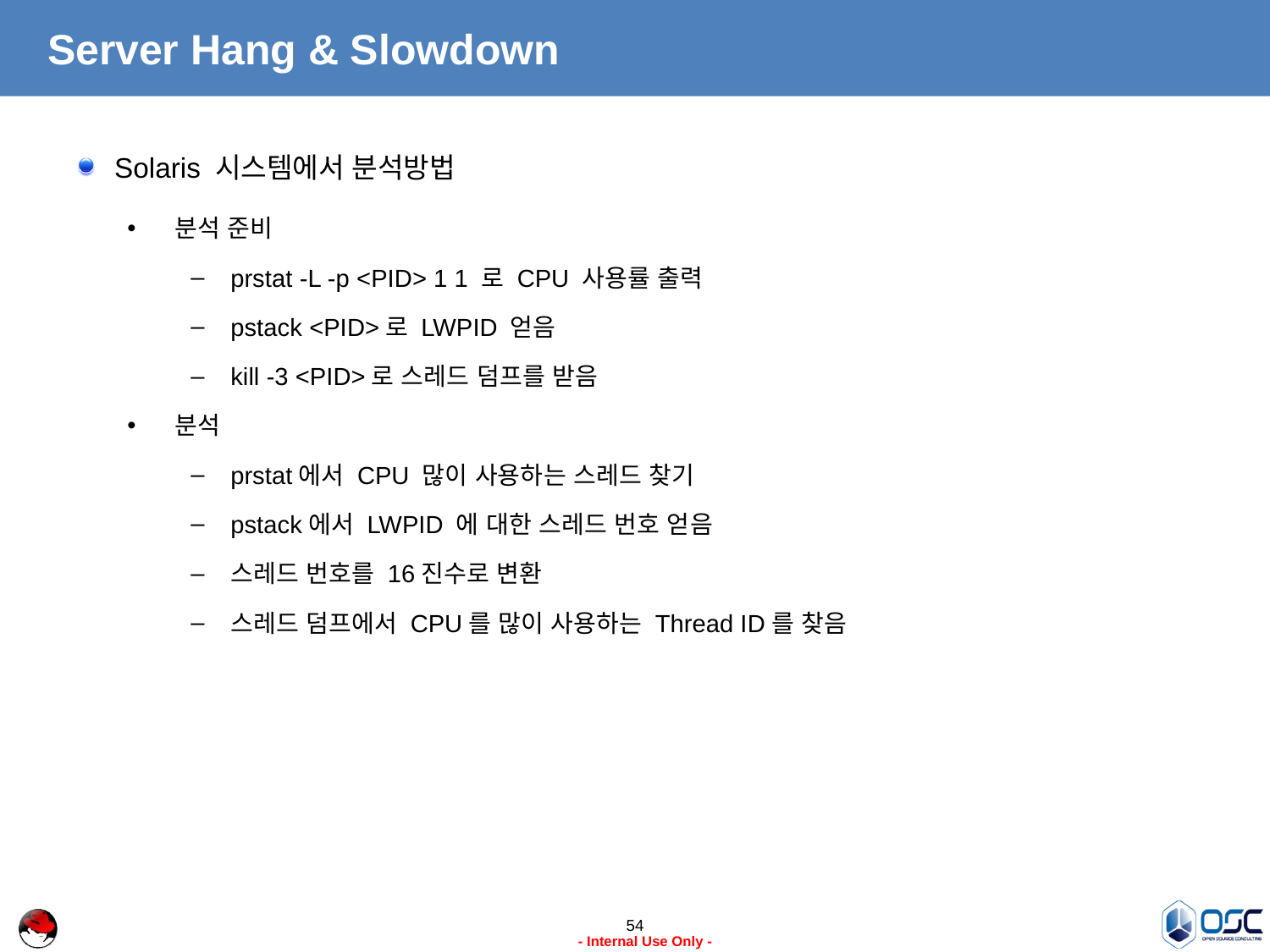

# Server Hang & Slowdown
Solaris 시스템에서 분석방법
분석 준비
prstat -L -p <PID> 1 1 로 CPU 사용률 출력
pstack <PID>로 LWPID 얻음
kill -3 <PID>로 스레드 덤프를 받음
분석
prstat에서 CPU 많이 사용하는 스레드 찾기
pstack에서 LWPID 에 대한 스레드 번호 얻음
스레드 번호를 16진수로 변환
스레드 덤프에서 CPU를 많이 사용하는 Thread ID를 찾음